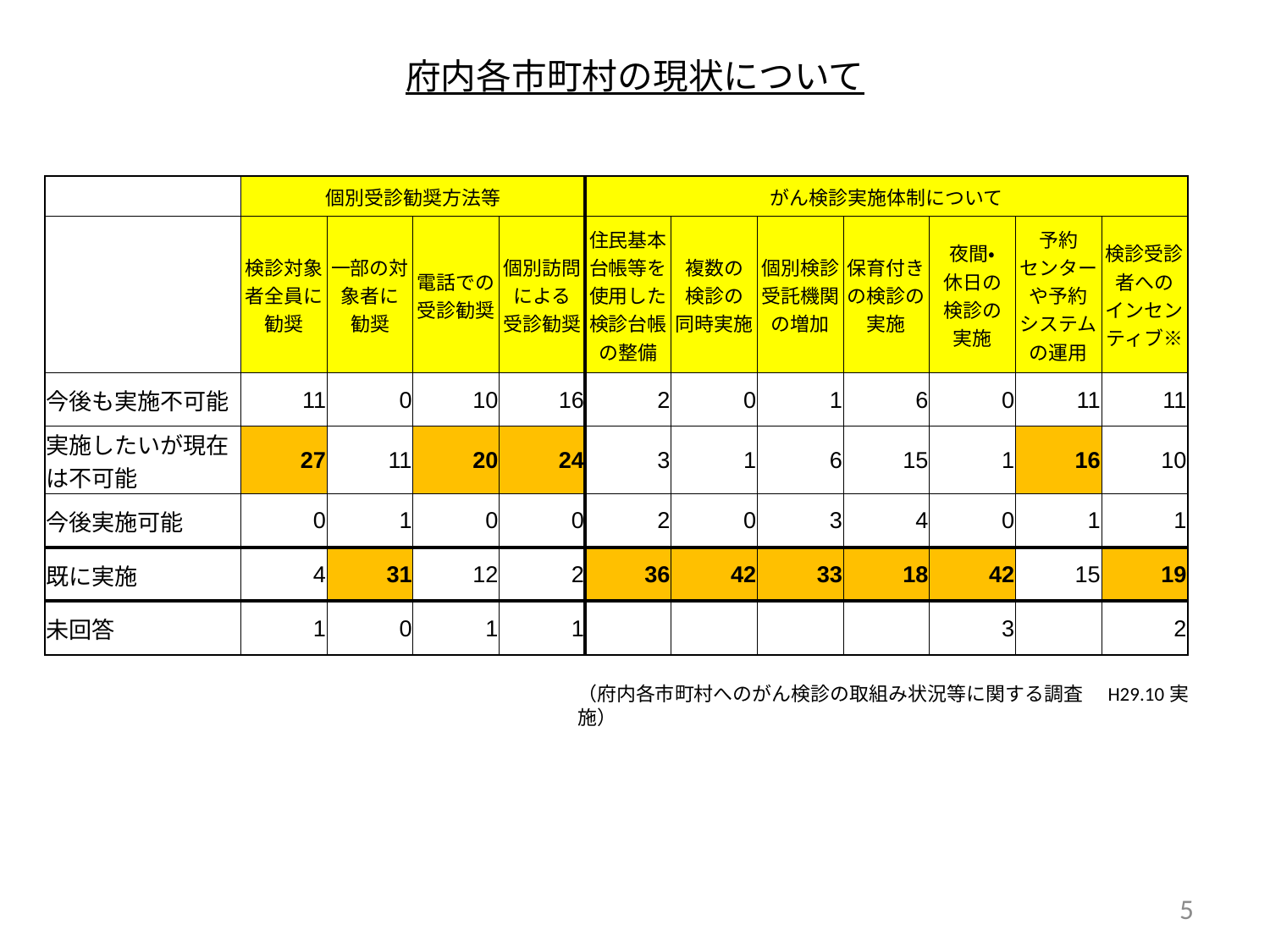

# 府内各市町村の現状について
|  | 個別受診勧奨方法等 |  |  |  | がん検診実施体制について |  |  |  |  |  |  |
| --- | --- | --- | --- | --- | --- | --- | --- | --- | --- | --- | --- |
|  | 検診対象者全員に勧奨 | 一部の対象者に 勧奨 | 電話での受診勧奨 | 個別訪問による 受診勧奨 | 住民基本台帳等を使用した検診台帳の整備 | 複数の 検診の 同時実施 | 個別検診受託機関の増加 | 保育付きの検診の実施 | 夜間・ 休日の 検診の 実施 | 予約 センターや予約 システムの運用 | 検診受診者への インセンティブ※ |
| 今後も実施不可能 | 11 | 0 | 10 | 16 | 2 | 0 | 1 | 6 | 0 | 11 | 11 |
| 実施したいが現在は不可能 | 27 | 11 | 20 | 24 | 3 | 1 | 6 | 15 | 1 | 16 | 10 |
| 今後実施可能 | 0 | 1 | 0 | 0 | 2 | 0 | 3 | 4 | 0 | 1 | 1 |
| 既に実施 | 4 | 31 | 12 | 2 | 36 | 42 | 33 | 18 | 42 | 15 | 19 |
| 未回答 | 1 | 0 | 1 | 1 |  |  |  |  | 3 |  | 2 |
（府内各市町村へのがん検診の取組み状況等に関する調査　H29.10実施）
5